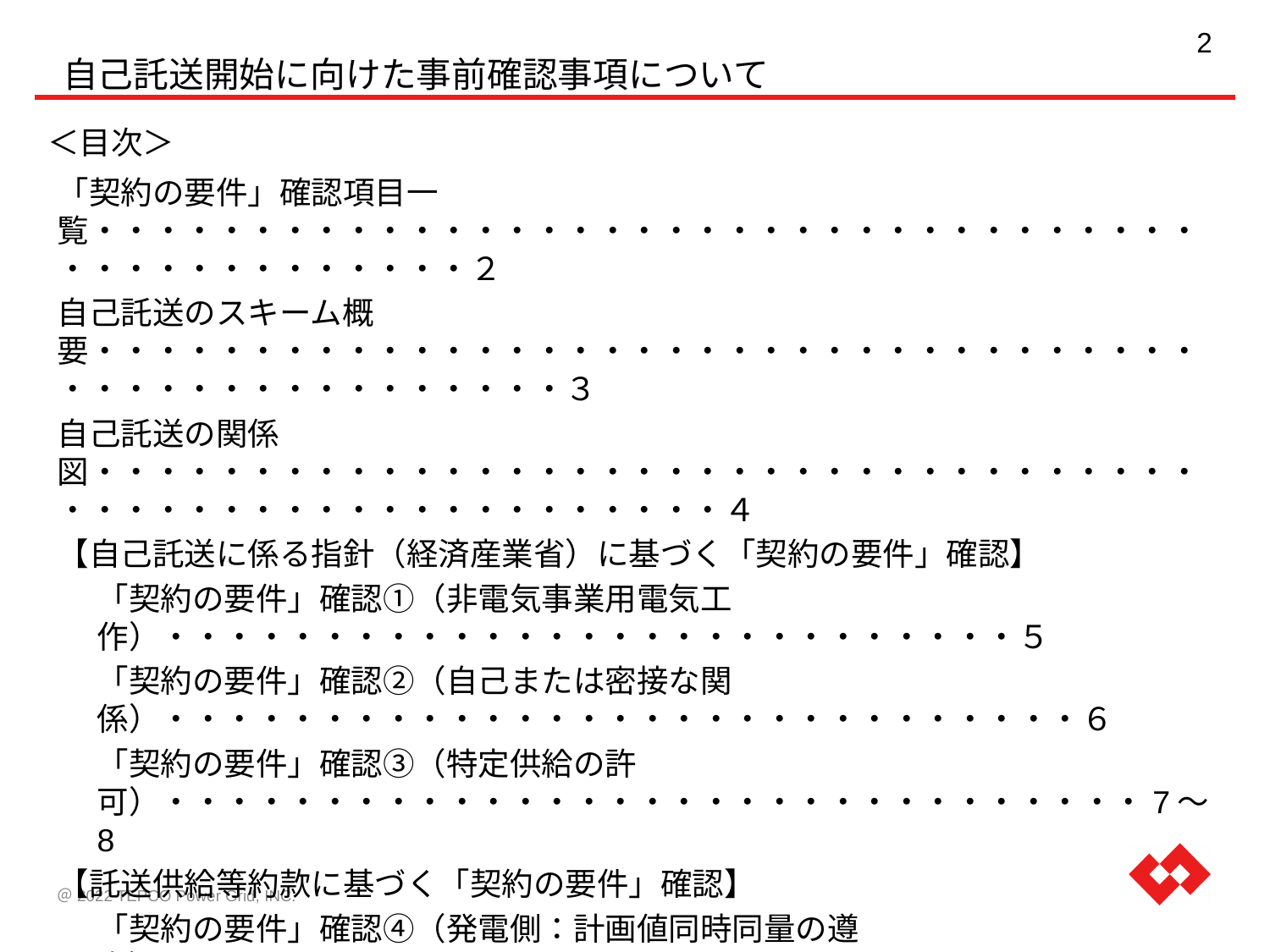

2
自己託送開始に向けた事前確認事項について
＜目次＞
「契約の要件」確認項目一覧・・・・・・・・・・・・・・・・・・・・・・・・・・・・・・・・・・・・・・・・・・・・・・・・２
自己託送のスキーム概要・・・・・・・・・・・・・・・・・・・・・・・・・・・・・・・・・・・・・・・・・・・・・・・・・・・３
自己託送の関係図・・・・・・・・・・・・・・・・・・・・・・・・・・・・・・・・・・・・・・・・・・・・・・・・・・・・・・・・４
【自己託送に係る指針（経済産業省）に基づく「契約の要件」確認】
「契約の要件」確認①（非電気事業用電気工作）・・・・・・・・・・・・・・・・・・・・・・・・・・・５
「契約の要件」確認②（自己または密接な関係）・・・・・・・・・・・・・・・・・・・・・・・・・・・・・６
「契約の要件」確認③（特定供給の許可）・・・・・・・・・・・・・・・・・・・・・・・・・・・・・・・7～8
【託送供給等約款に基づく「契約の要件」確認】
「契約の要件」確認④（発電側：計画値同時同量の遵守）・・・・・・・・・・・・・・・・・・・・9
「契約の要件」確認④（需要側：計画値同時同量の遵守）・・・・・・・・・・・・・・・・・・・10
「契約の要件」確認④′（計画値同時同量の遵守）・・・・・・・・・・・・・・・・・・・・・・11～12
※太陽光等の変動電源のみでの自己託送の場合
参考データ（年間の発電予測実績等）・・・・・・・・・・・・・・・・・・・・・・・・・・・・・・・・・・・・・・13
参考データ（発電量予測と需要量予測を比較したロードカーブ）・・・・・・・・・・・・・・・・・・・14
その他参考データ・・・・・・・・・・・・・・・・・・・・・・・・・・・・・・・・・・・・・・・・・・・・・・・・・・・・・15～16